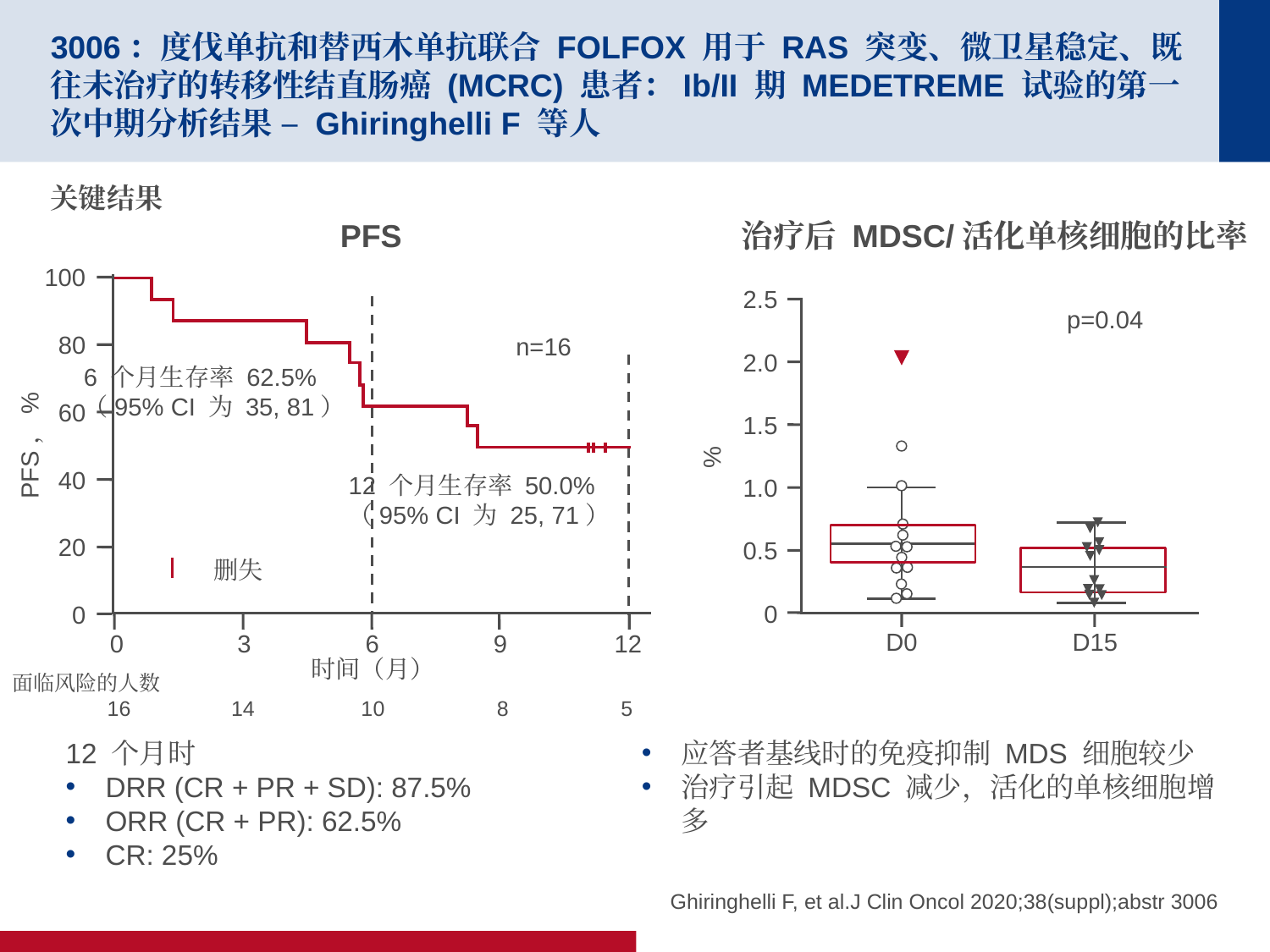

# 3006：度伐单抗和替西木单抗联合 FOLFOX 用于 RAS 突变、微卫星稳定、既往未治疗的转移性结直肠癌 (MCRC) 患者：Ib/II 期 MEDETREME 试验的第一次中期分析结果 – Ghiringhelli F 等人
关键结果

PFS
治疗后 MDSC/活化单核细胞的比率
100

80
60
PFS，%
40
20
0
0
3
6
9
12
时间（月）
2.5

2.0
1.5
%
1.0
0.5
0
D0
D15
p=0.04

n=16
6 个月生存率 62.5%
（95% CI 为 35, 81）
12 个月生存率 50.0%
（95% CI 为 25, 71）
删失
面临风险的人数
                16                 14                  10                   8                   5
12 个月时
DRR (CR + PR + SD): 87.5%
ORR (CR + PR): 62.5%
CR: 25%
应答者基线时的免疫抑制 MDS 细胞较少
治疗引起 MDSC 减少，活化的单核细胞增多
Ghiringhelli F, et al.J Clin Oncol 2020;38(suppl);abstr 3006